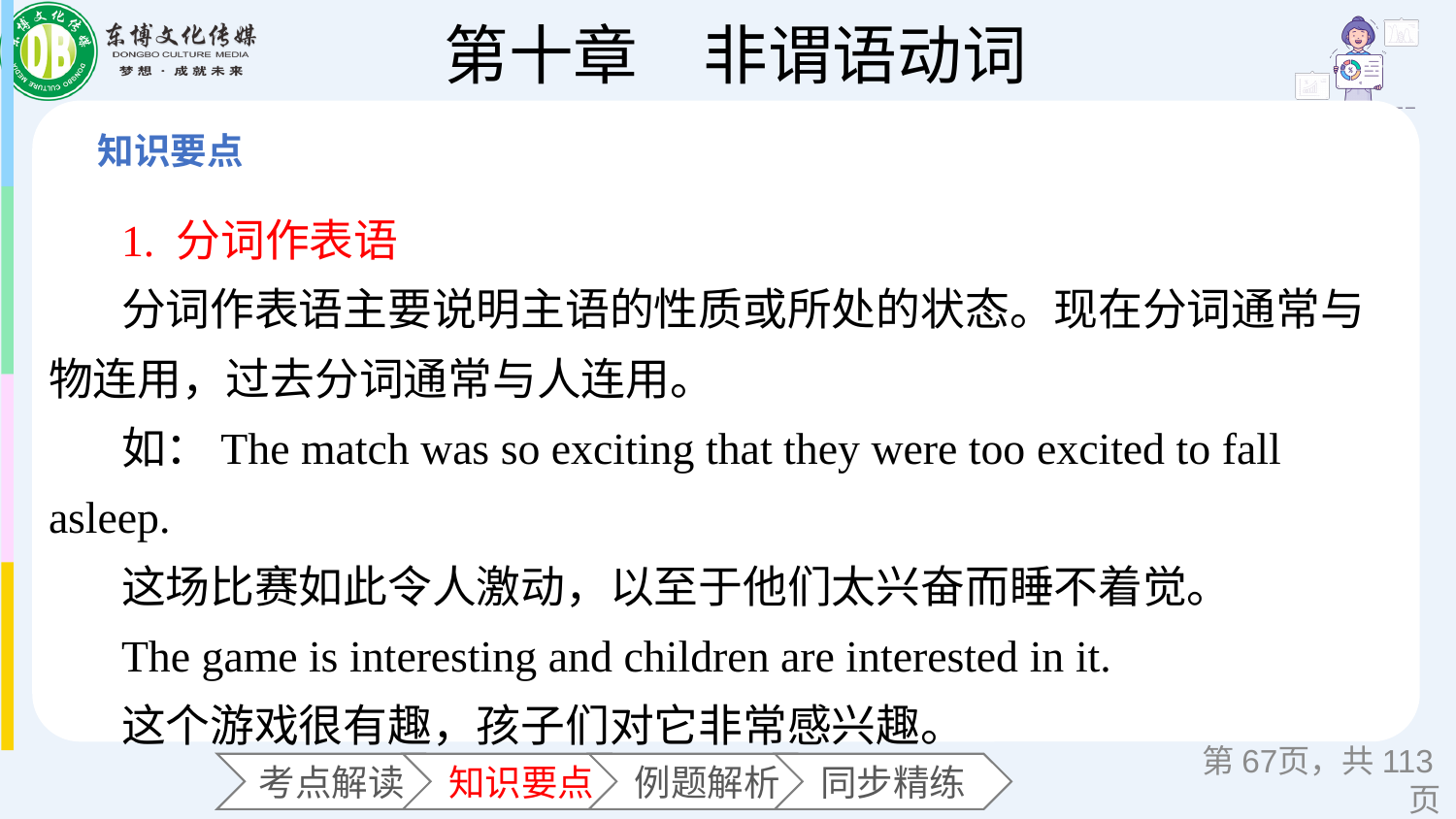

1. 分词作表语
分词作表语主要说明主语的性质或所处的状态。现在分词通常与物连用，过去分词通常与人连用。
如：The match was so exciting that they were too excited to fall asleep.
这场比赛如此令人激动，以至于他们太兴奋而睡不着觉。
The game is interesting and children are interested in it.
这个游戏很有趣，孩子们对它非常感兴趣。
第67页，共113页